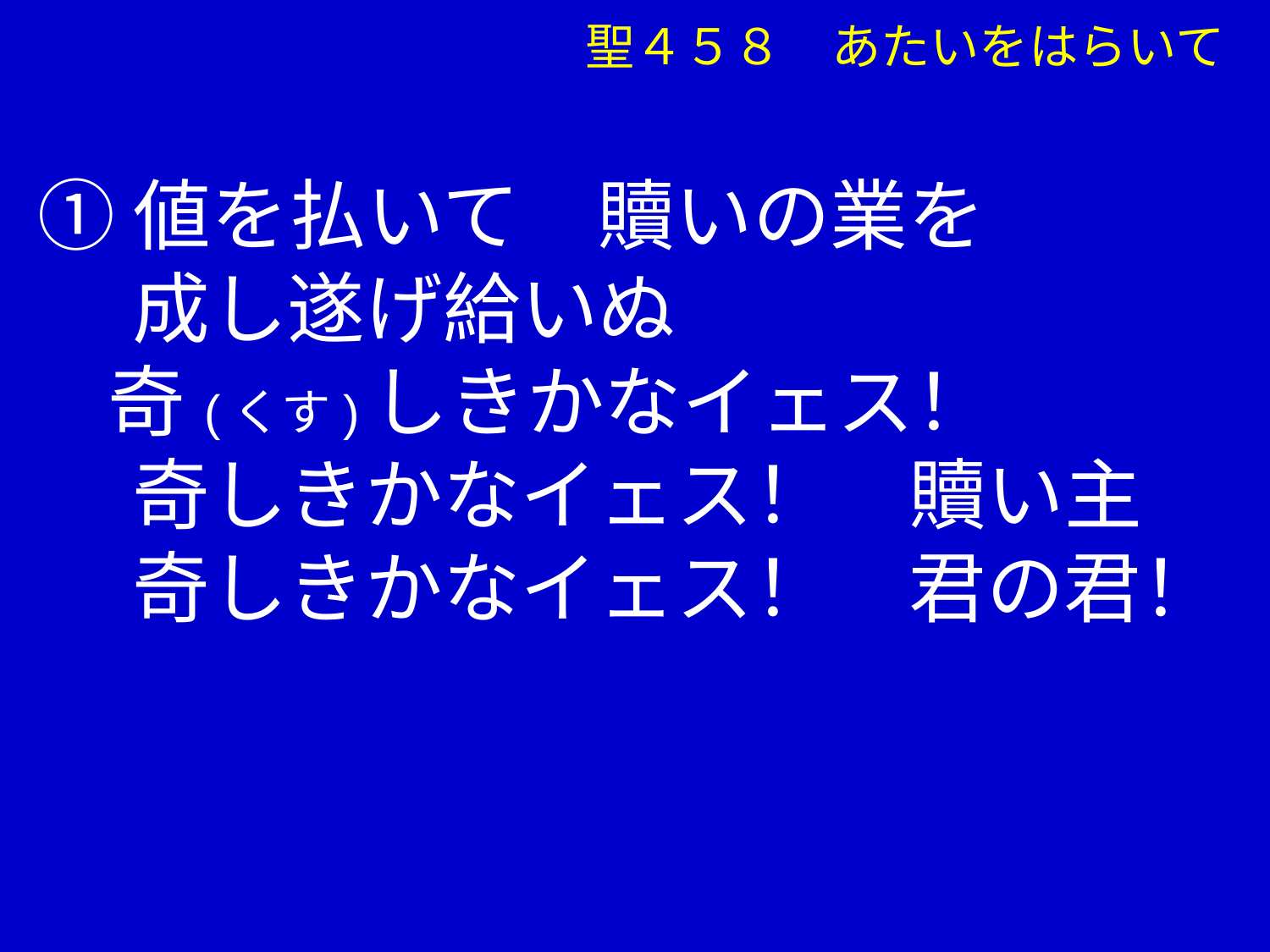

聖４５８　あたいをはらいて
①値を払いて　贖いの業を
　 成し遂げ給いぬ
   奇(くす)しきかなイェス！
　 奇しきかなイェス！　贖い主
　 奇しきかなイェス！　君の君！